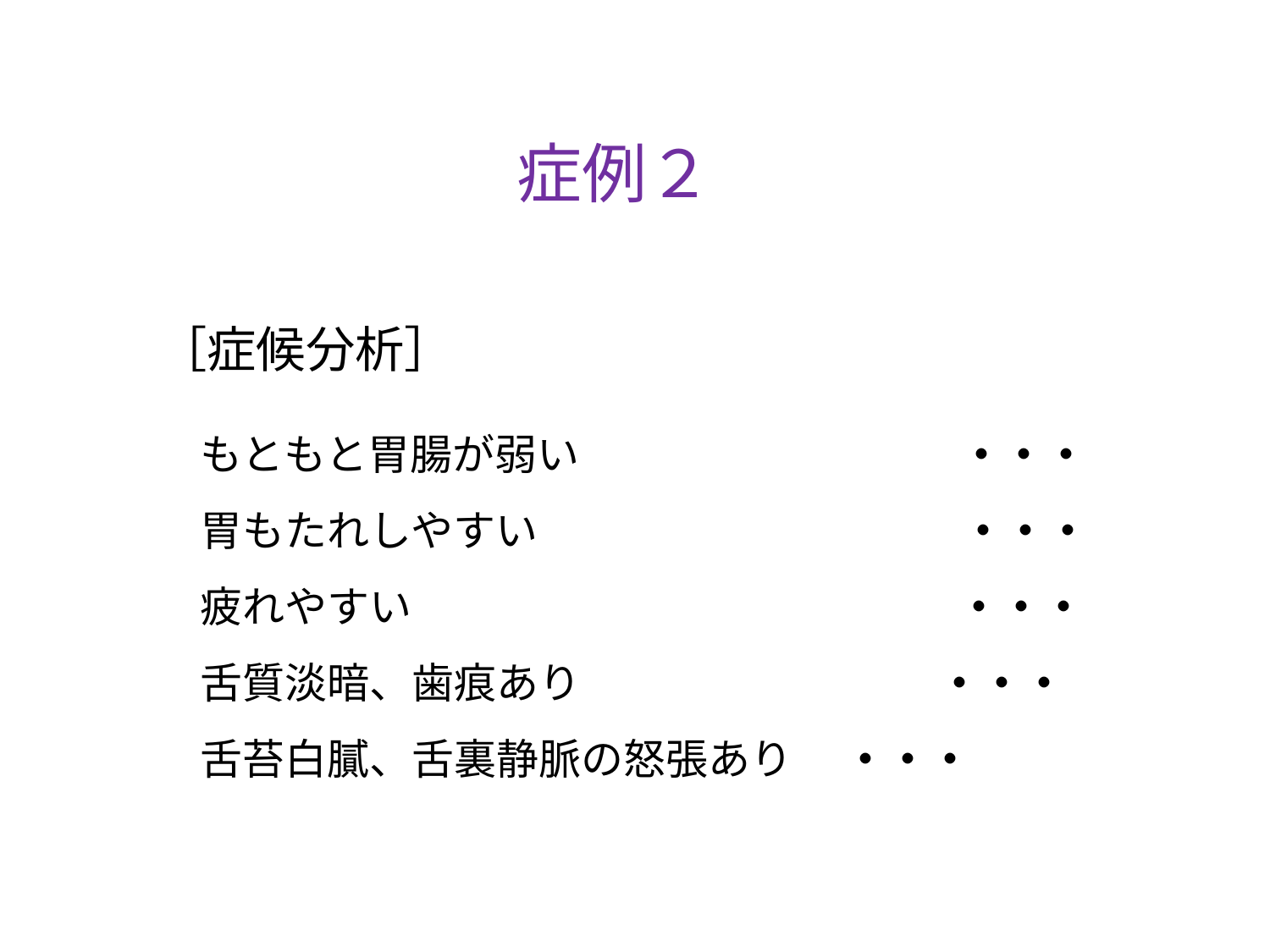

# 症例２

［症候分析］

　もともと胃腸が弱い　　　　　　　　　・・・

　胃もたれしやすい　　　　　　　　　　・・・

　疲れやすい　　　　　 　　 　　　　　  ・・・

　舌質淡暗、歯痕あり　　　　　　　　  ・・・

　舌苔白膩、舌裏静脈の怒張あり　 ・・・